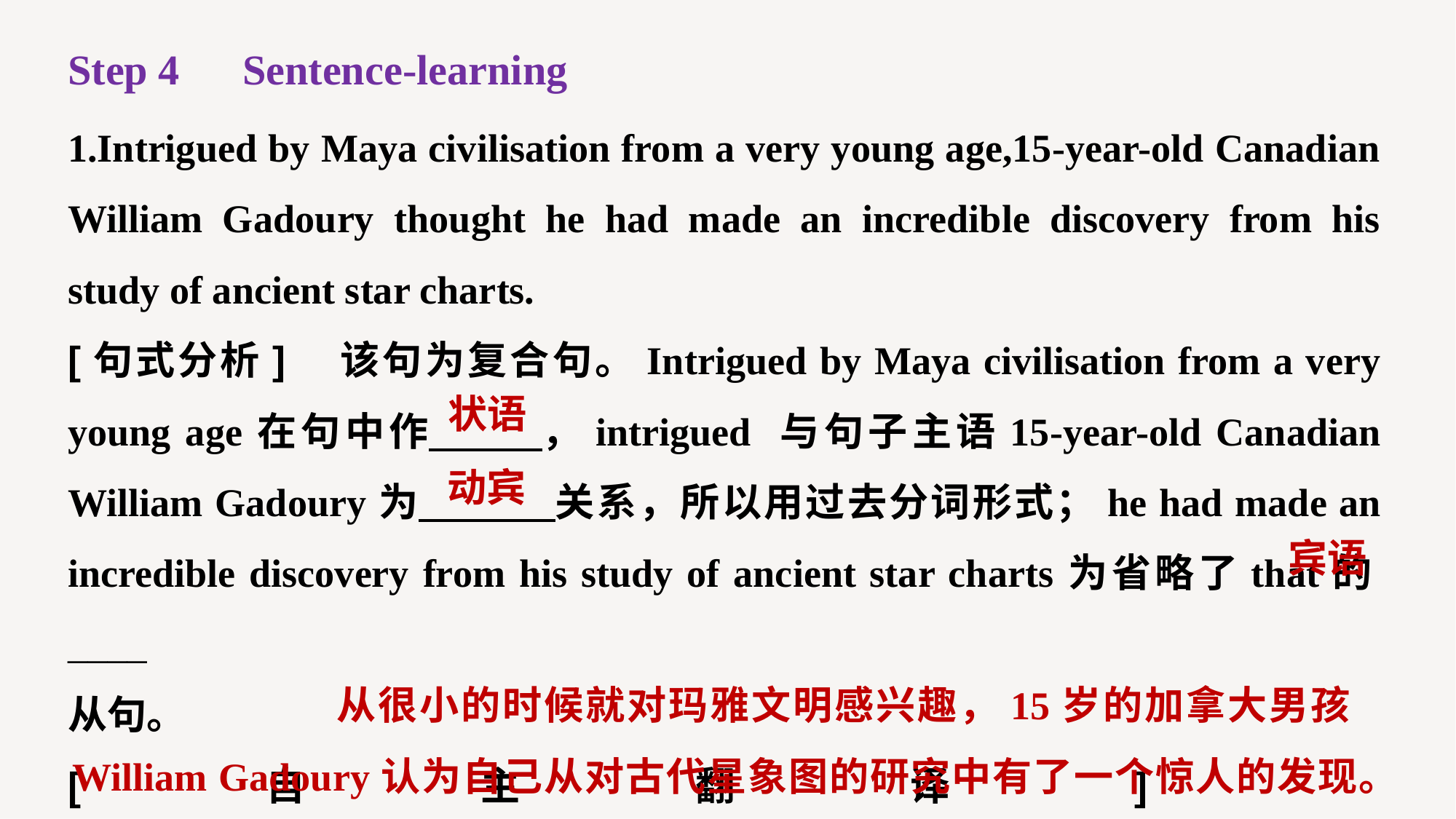

Step 4　Sentence-learning
1.Intrigued by Maya civilisation from a very young age,15-year-old Canadian William Gadoury thought he had made an incredible discovery from his study of ancient star charts.
[句式分析]　该句为复合句。Intrigued by Maya civilisation from a very young age在句中作        ，intrigued 与句子主语15-year-old Canadian William Gadoury为            关系，所以用过去分词形式；he had made an incredible discovery from his study of ancient star charts为省略了that的____
从句。
[自主翻译]　_______________________________________________________
__________________________________________________________________
状语
动宾
宾语
                       从很小的时候就对玛雅文明感兴趣，15岁的加拿大男孩William Gadoury认为自己从对古代星象图的研究中有了一个惊人的发现。